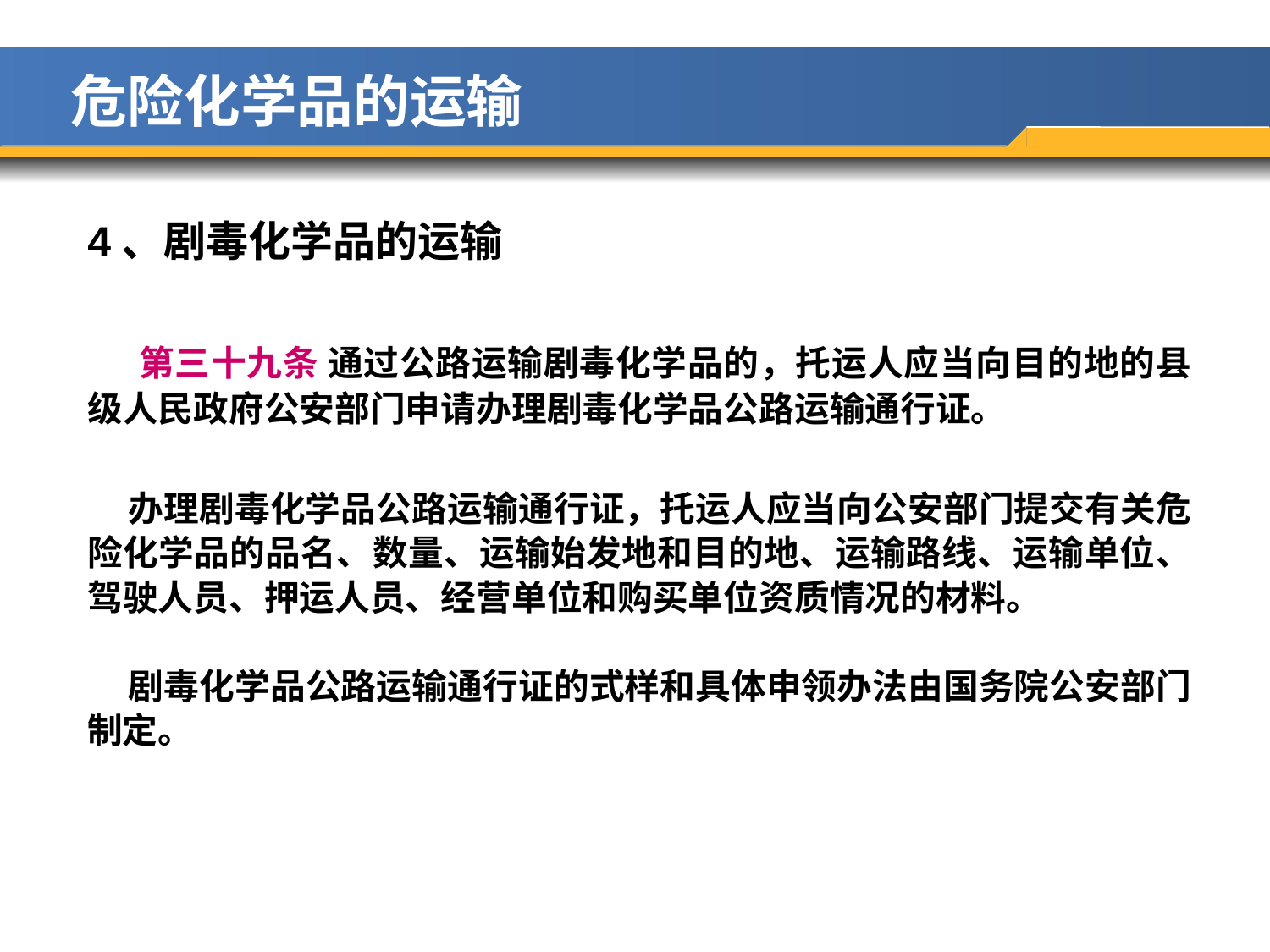

危险化学品的运输

4、剧毒化学品的运输

    第三十九条 通过公路运输剧毒化学品的，托运人应当向目的地的县级人民政府公安部门申请办理剧毒化学品公路运输通行证。

    办理剧毒化学品公路运输通行证，托运人应当向公安部门提交有关危险化学品的品名、数量、运输始发地和目的地、运输路线、运输单位、驾驶人员、押运人员、经营单位和购买单位资质情况的材料。

    剧毒化学品公路运输通行证的式样和具体申领办法由国务院公安部门制定。